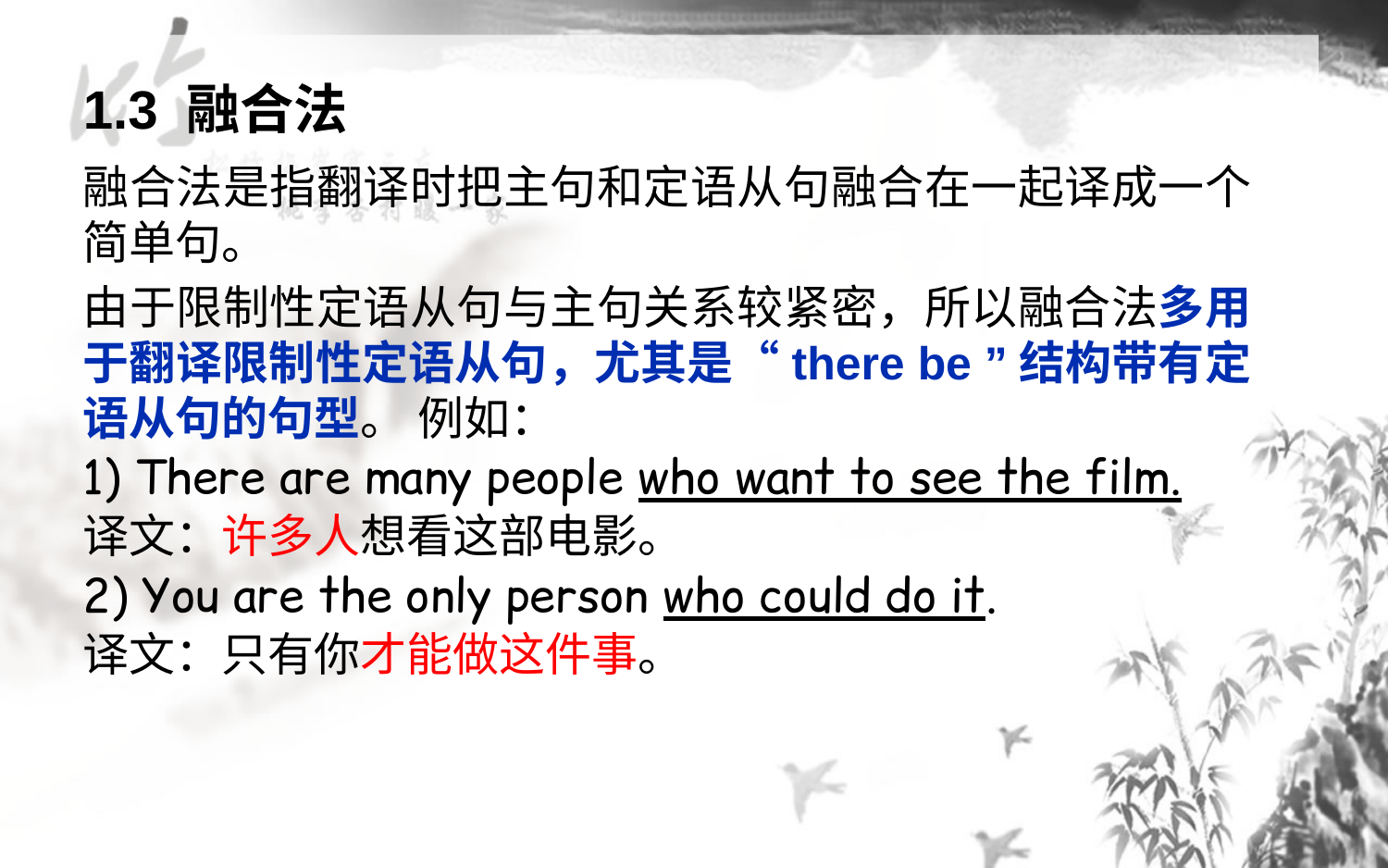

# 1.3 融合法
融合法是指翻译时把主句和定语从句融合在一起译成一个简单句。
由于限制性定语从句与主句关系较紧密，所以融合法多用于翻译限制性定语从句，尤其是“there be ”结构带有定语从句的句型。 例如：
1) There are many people who want to see the film.
译文：许多人想看这部电影。
2) You are the only person who could do it.
译文：只有你才能做这件事。